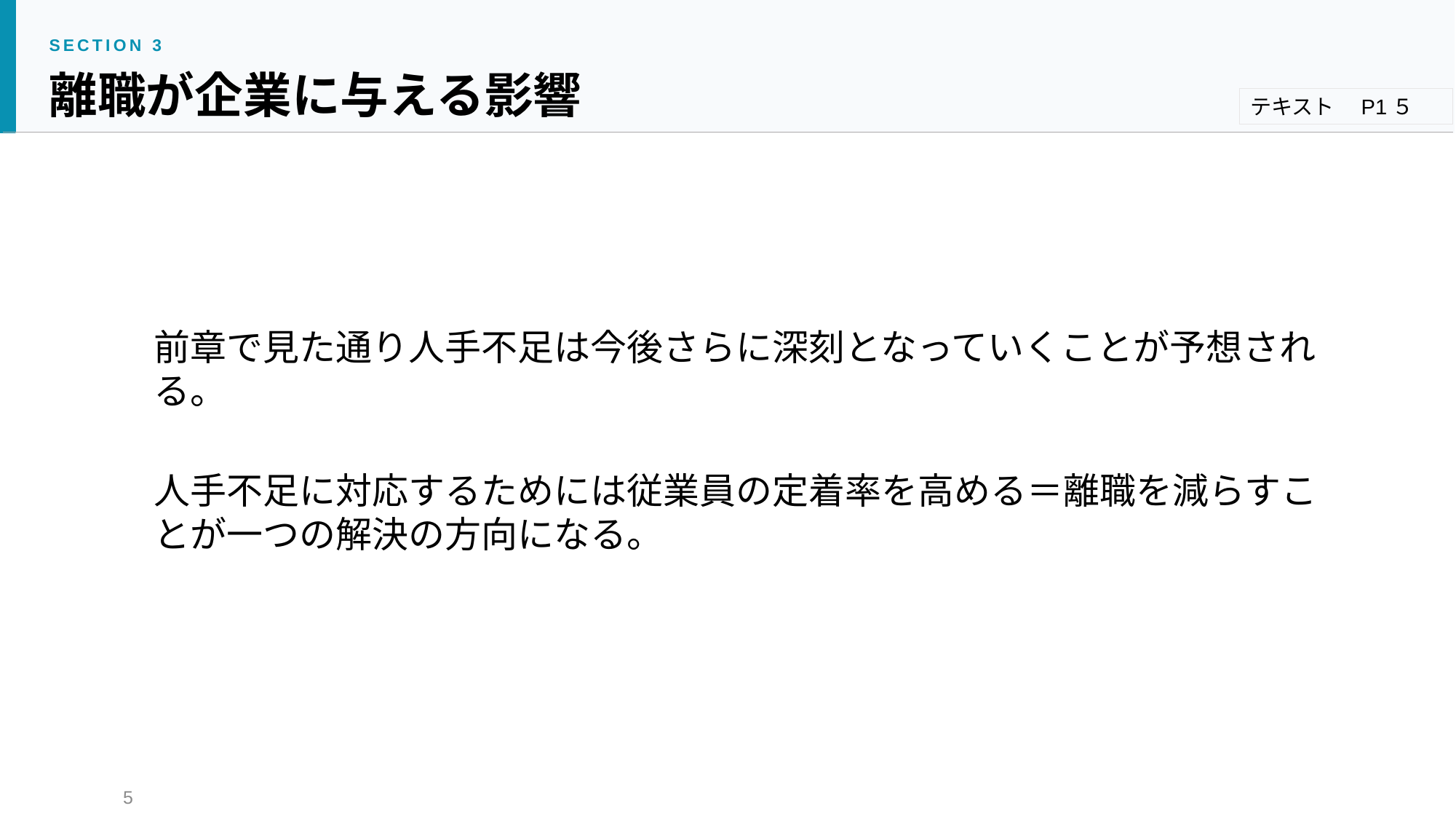

SECTION 3
離職が企業に与える影響
テキスト　P1５
前章で見た通り人手不足は今後さらに深刻となっていくことが予想される。

人手不足に対応するためには従業員の定着率を高める＝離職を減らすことが一つの解決の方向になる。
5